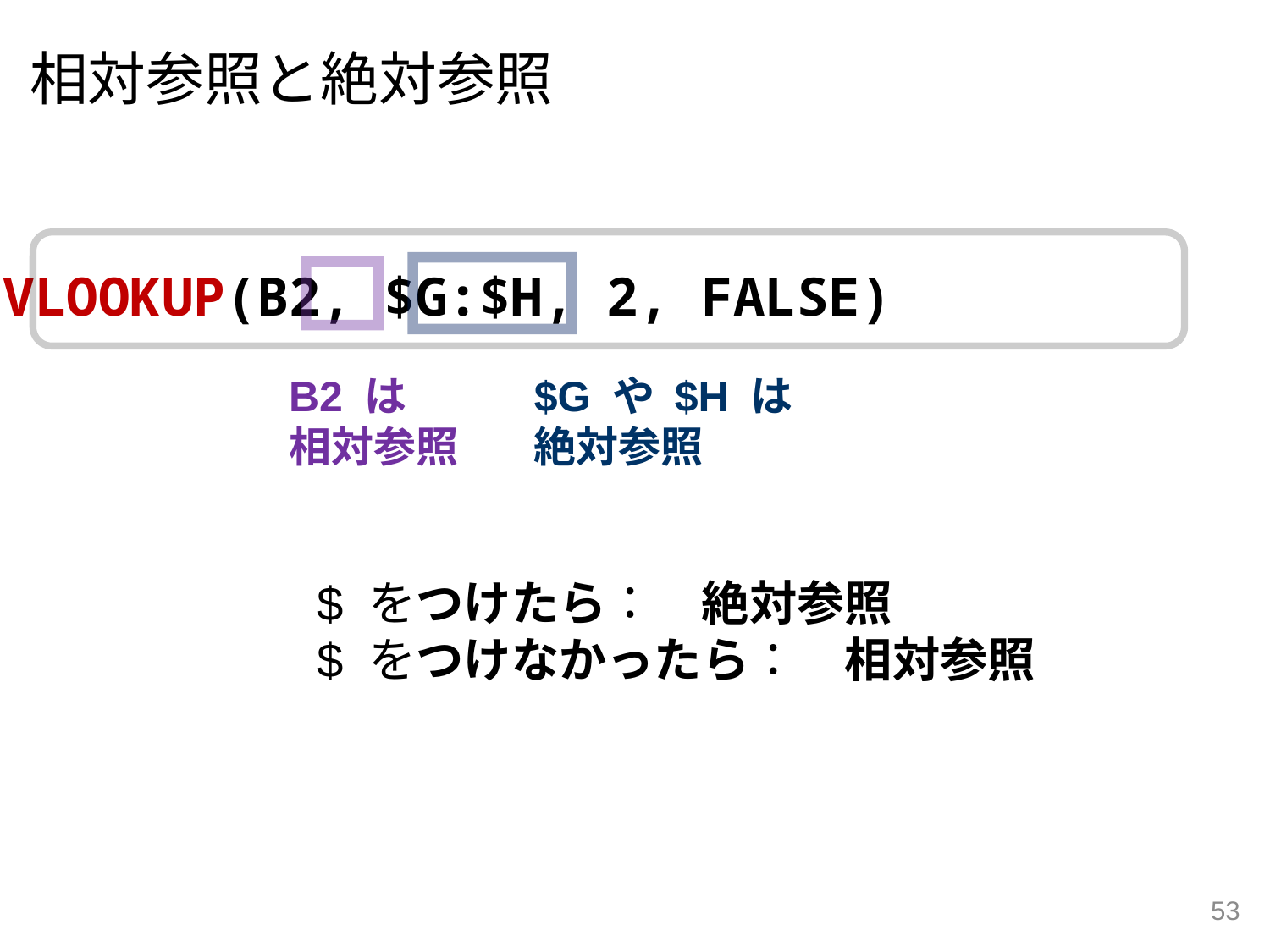

# 相対参照と絶対参照

=VLOOKUP(B2, $G:$H, 2, FALSE)

B2 は
相対参照
$G や $H は
絶対参照
$ をつけたら：　絶対参照
$ をつけなかったら：　相対参照
53